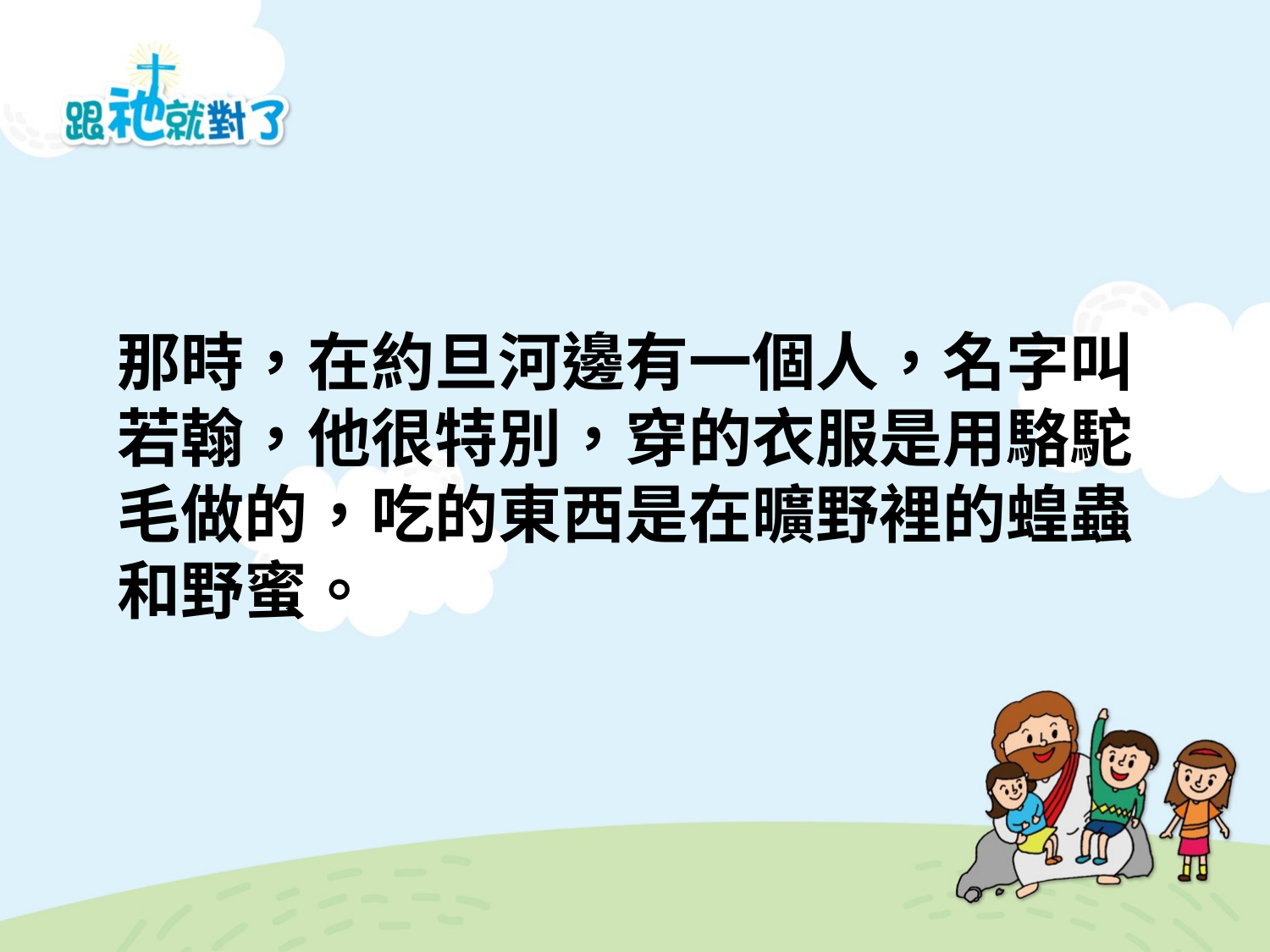

那時，在約旦河邊有一個人，名字叫若翰，他很特別，穿的衣服是用駱駝毛做的，吃的東西是在曠野裡的蝗蟲和野蜜。